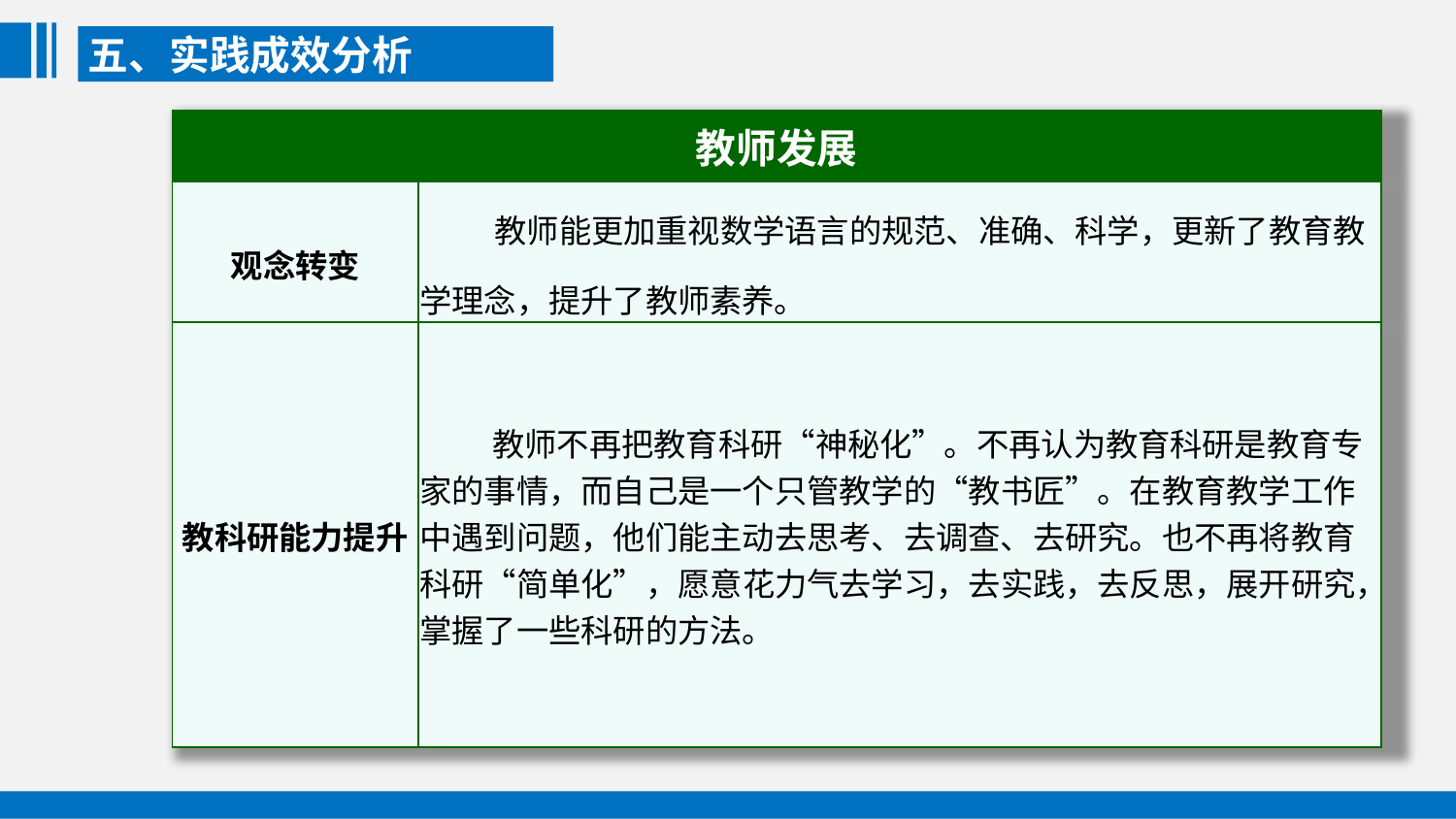

五、实践成效分析

| 教师发展 |  |
| --- | --- |
| 观念转变 | 教师能更加重视数学语言的规范、准确、科学，更新了教育教学理念，提升了教师素养。 |
| 教科研能力提升 | 教师不再把教育科研“神秘化”。不再认为教育科研是教育专家的事情，而自己是一个只管教学的“教书匠”。在教育教学工作中遇到问题，他们能主动去思考、去调查、去研究。也不再将教育科研“简单化”，愿意花力气去学习，去实践，去反思，展开研究，掌握了一些科研的方法。 |